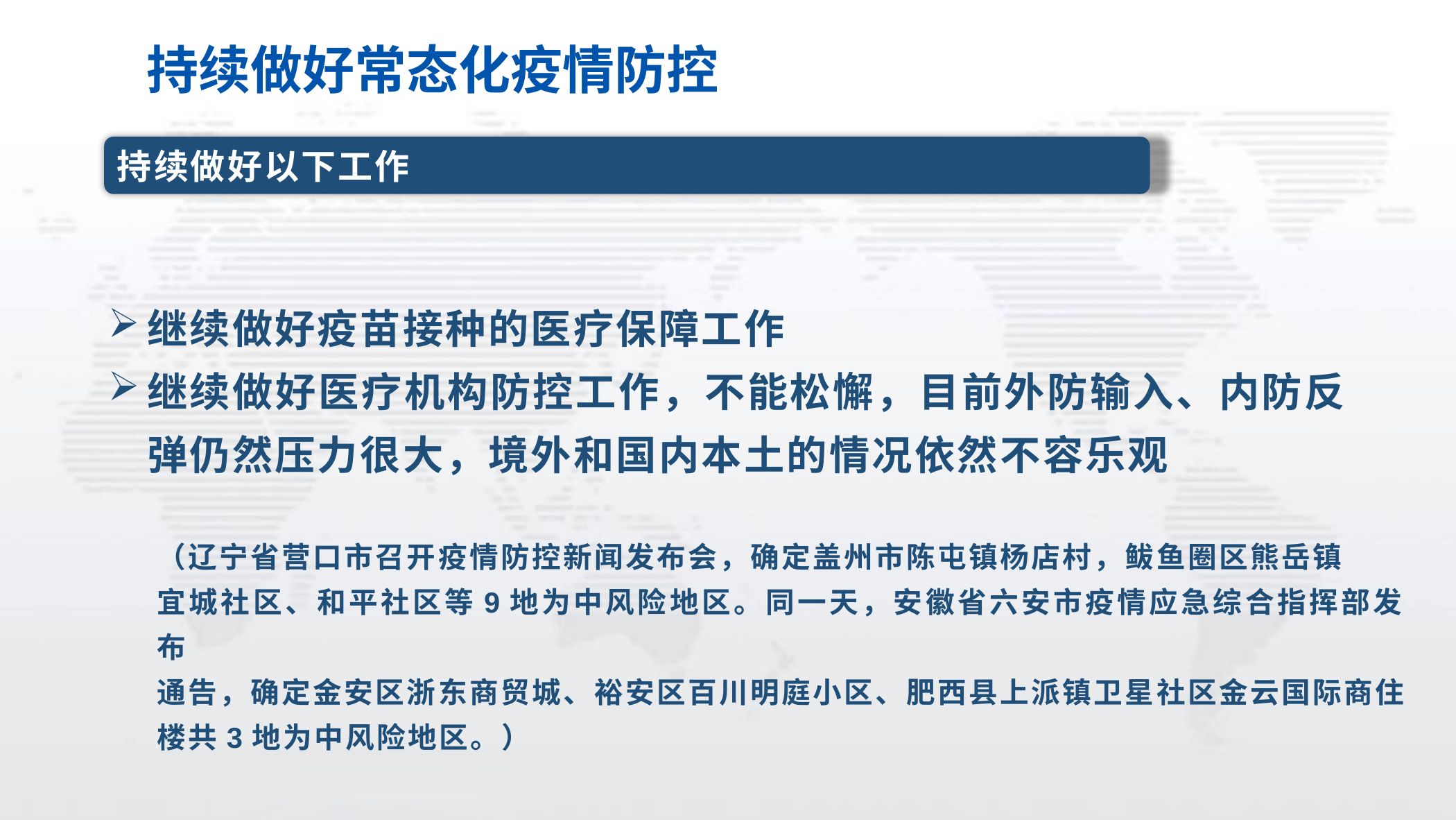

持续做好常态化疫情防控
持续做好以下工作

继续做好疫苗接种的医疗保障工作
继续做好医疗机构防控工作，不能松懈，目前外防输入、内防反弹仍然压力很大，境外和国内本土的情况依然不容乐观

（辽宁省营口市召开疫情防控新闻发布会，确定盖州市陈屯镇杨店村，鲅鱼圈区熊岳镇
宜城社区、和平社区等9地为中风险地区。同一天，安徽省六安市疫情应急综合指挥部发布
通告，确定金安区浙东商贸城、裕安区百川明庭小区、肥西县上派镇卫星社区金云国际商住
楼共3地为中风险地区。）